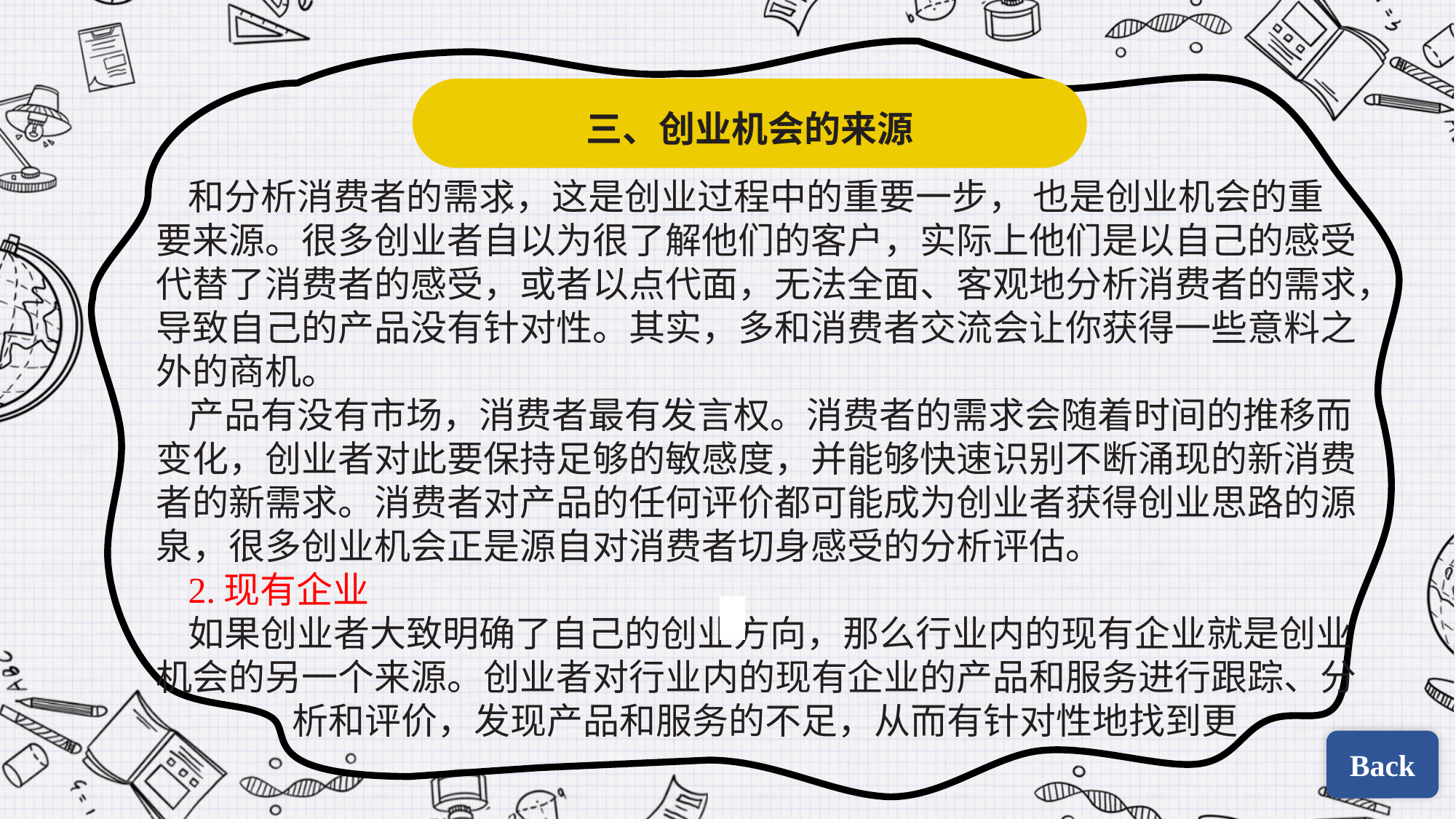

三、创业机会的来源
和分析消费者的需求，这是创业过程中的重要一步， 也是创业机会的重要来源。很多创业者自以为很了解他们的客户，实际上他们是以自己的感受代替了消费者的感受，或者以点代面，无法全面、客观地分析消费者的需求，导致自己的产品没有针对性。其实，多和消费者交流会让你获得一些意料之外的商机。
产品有没有市场，消费者最有发言权。消费者的需求会随着时间的推移而变化，创业者对此要保持足够的敏感度，并能够快速识别不断涌现的新消费者的新需求。消费者对产品的任何评价都可能成为创业者获得创业思路的源泉，很多创业机会正是源自对消费者切身感受的分析评估。
2.现有企业
如果创业者大致明确了自己的创业方向，那么行业内的现有企业就是创业机会的另一个来源。创业者对行业内的现有企业的产品和服务进行跟踪、分vvvvvvv析和评价，发现产品和服务的不足，从而有针对性地找到更
|  |  |
| --- | --- |
|  |  |

Back